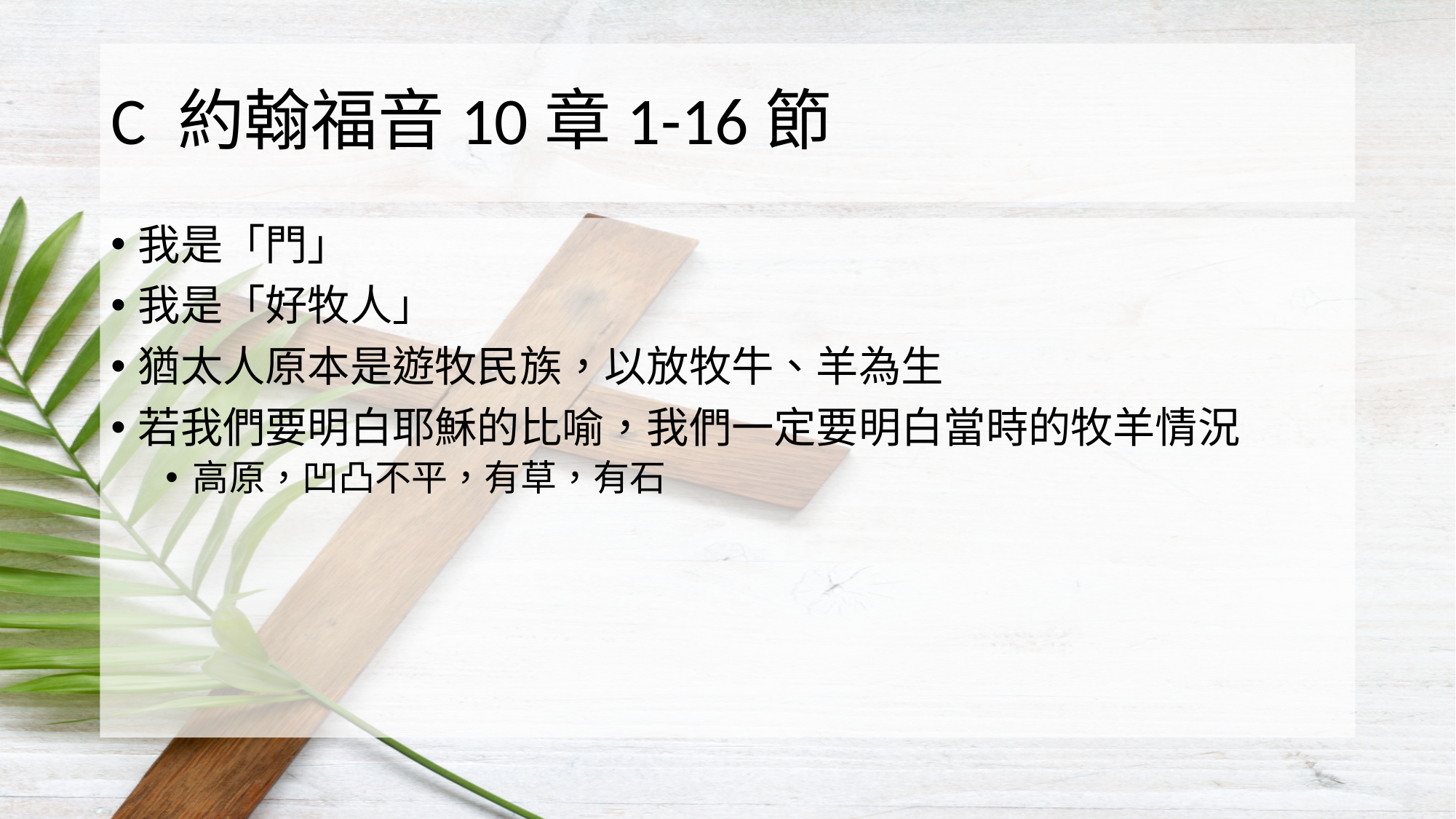

# C 約翰福音10章1-16節
我是「門」
我是「好牧人」
猶太人原本是遊牧民族，以放牧牛、羊為生
若我們要明白耶穌的比喻，我們一定要明白當時的牧羊情況
高原，凹凸不平，有草，有石